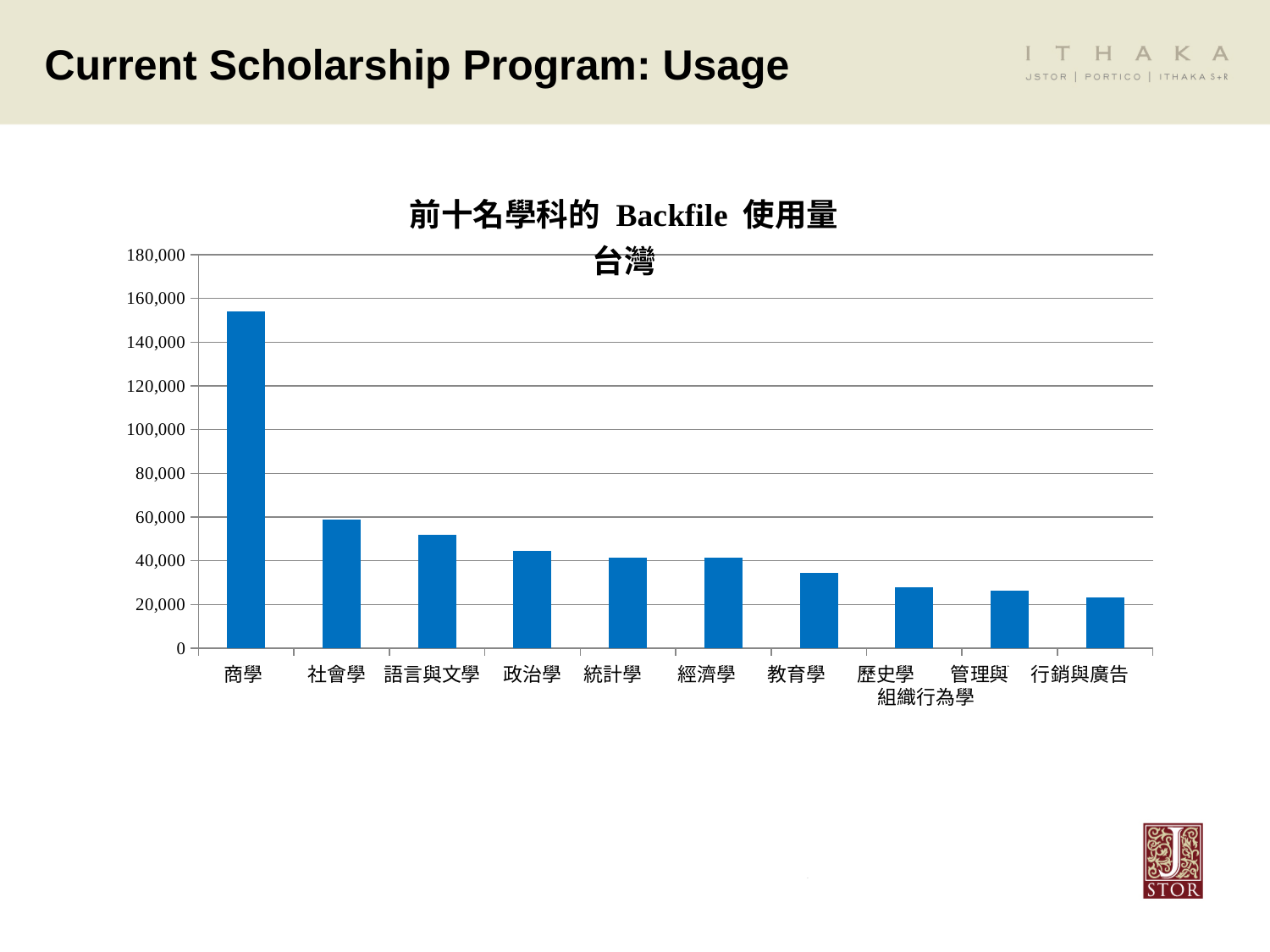

# Current Scholarship Program: Usage

### Chart: 前十名學科的 Backfile 使用量
台灣

| Category | Backfile |
|---|---|
| Business | 154228.0 |
| Sociology | 58900.0 |
| Language & Literature | 52030.0 |
| Political Science | 44321.0 |
| Statistics | 41328.0 |
| Economics | 41282.0 |
| Education | 34400.0 |
| History | 27717.0 |
| Management & Organizational Behavior | 26484.0 |
| Marketing & Advertising | 23058.0 |
商學          社會學    語言與文學     政治學     統計學        經濟學       教育學       歷史學        管理與     行銷與廣告
                                                                                                                                                  組織行為學